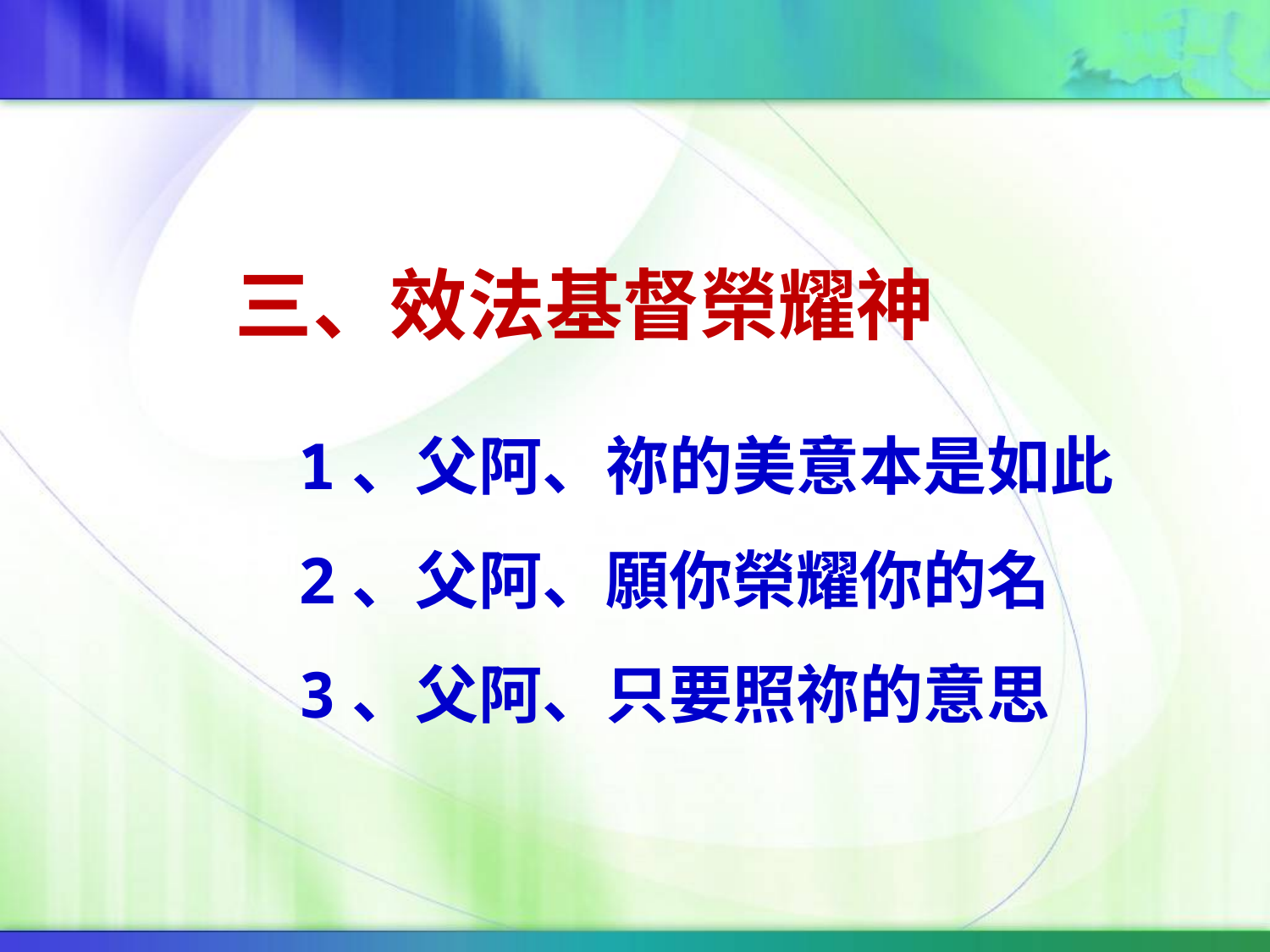

三、效法基督榮耀神

1、父阿、祢的美意本是如此
2、父阿、願你榮耀你的名
3、父阿、只要照祢的意思